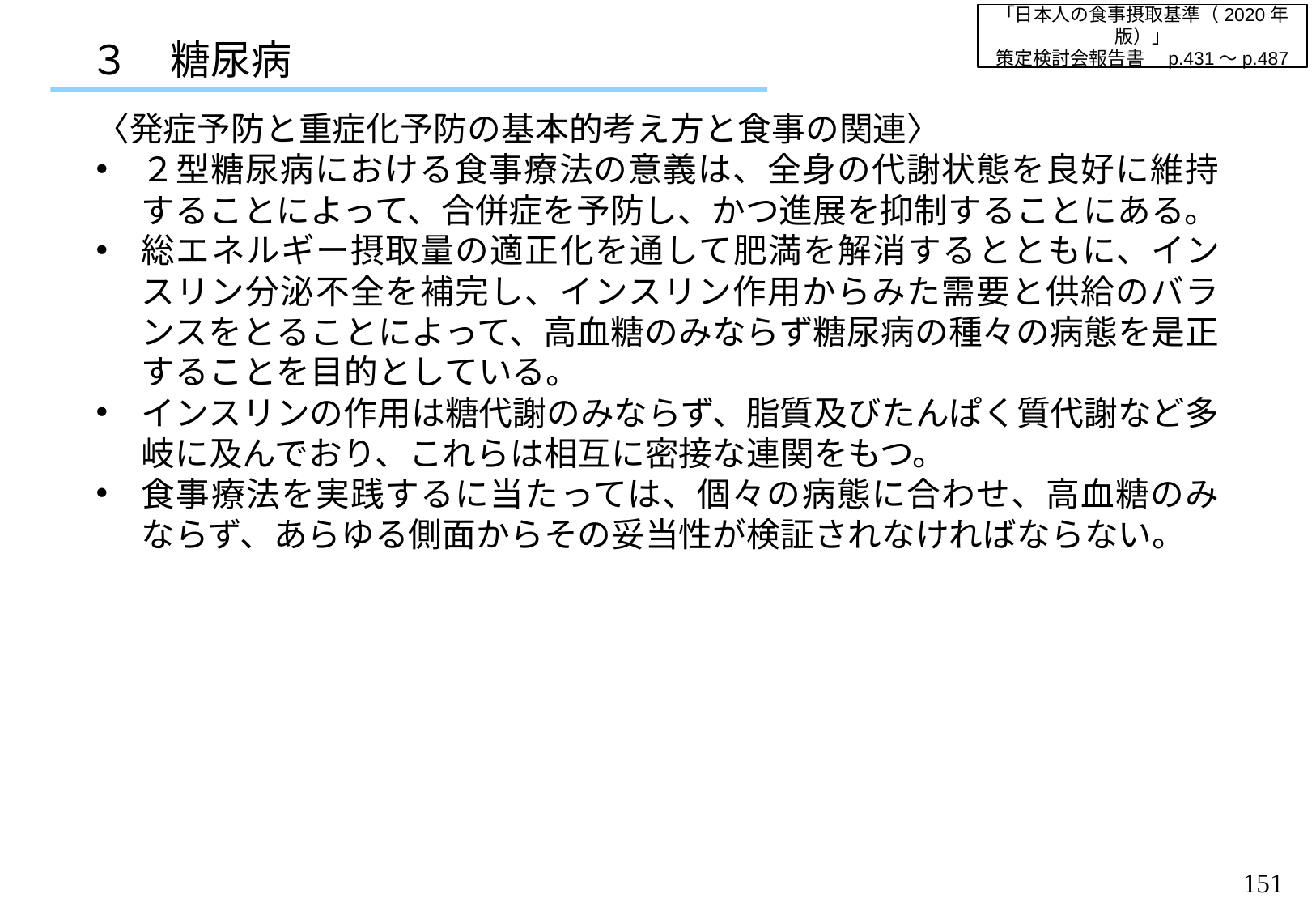

「日本人の食事摂取基準（2020年版）」
策定検討会報告書　p.431～p.487
３　糖尿病

〈発症予防と重症化予防の基本的考え方と食事の関連〉
２型糖尿病における食事療法の意義は、全身の代謝状態を良好に維持することによって、合併症を予防し、かつ進展を抑制することにある。
総エネルギー摂取量の適正化を通して肥満を解消するとともに、インスリン分泌不全を補完し、インスリン作用からみた需要と供給のバランスをとることによって、高血糖のみならず糖尿病の種々の病態を是正することを目的としている。
インスリンの作用は糖代謝のみならず、脂質及びたんぱく質代謝など多岐に及んでおり、これらは相互に密接な連関をもつ。
食事療法を実践するに当たっては、個々の病態に合わせ、高血糖のみならず、あらゆる側面からその妥当性が検証されなければならない。
151